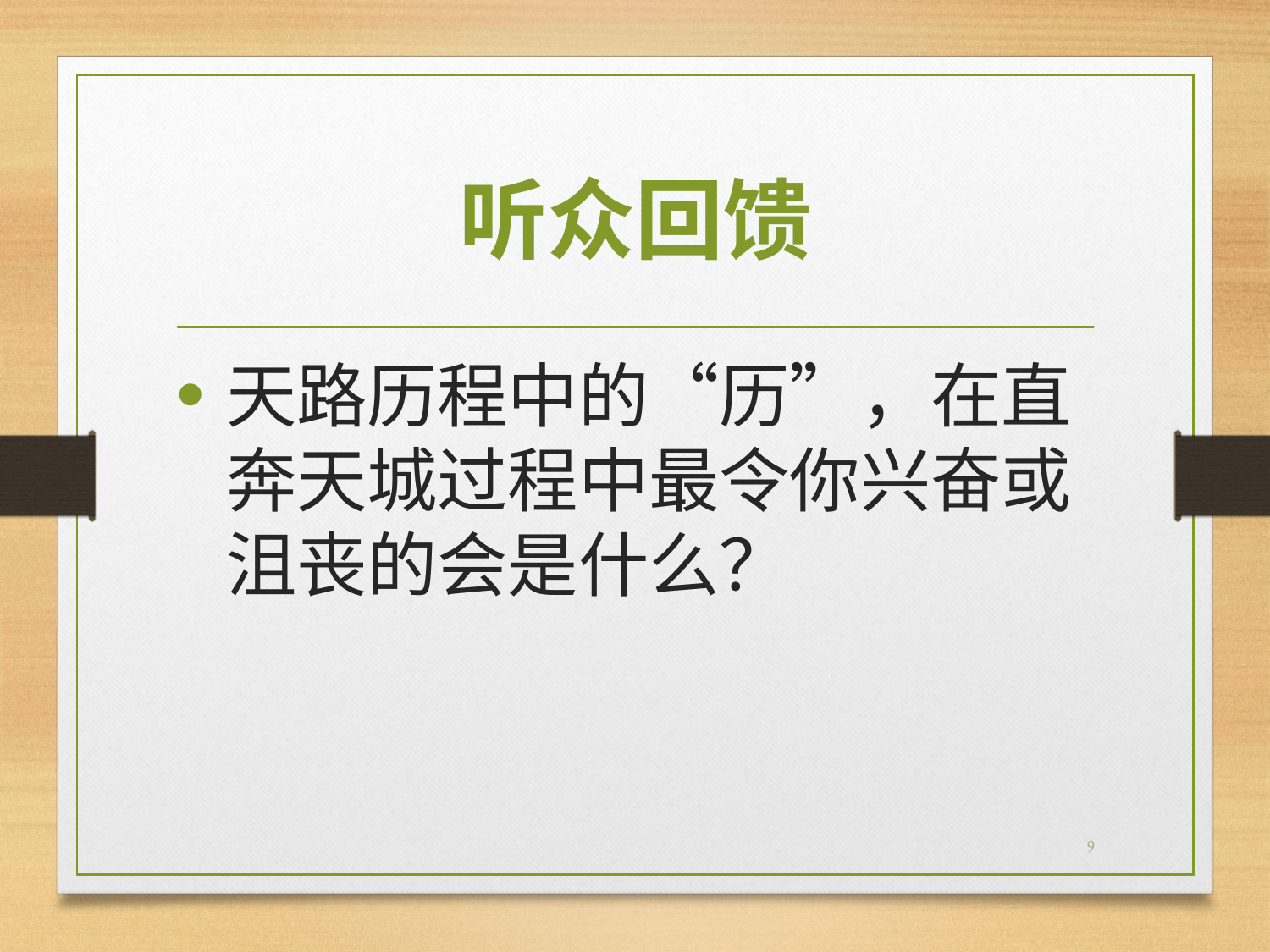

# 听众回馈
天路历程中的“历”，在直奔天城过程中最令你兴奋或沮丧的会是什么？
9